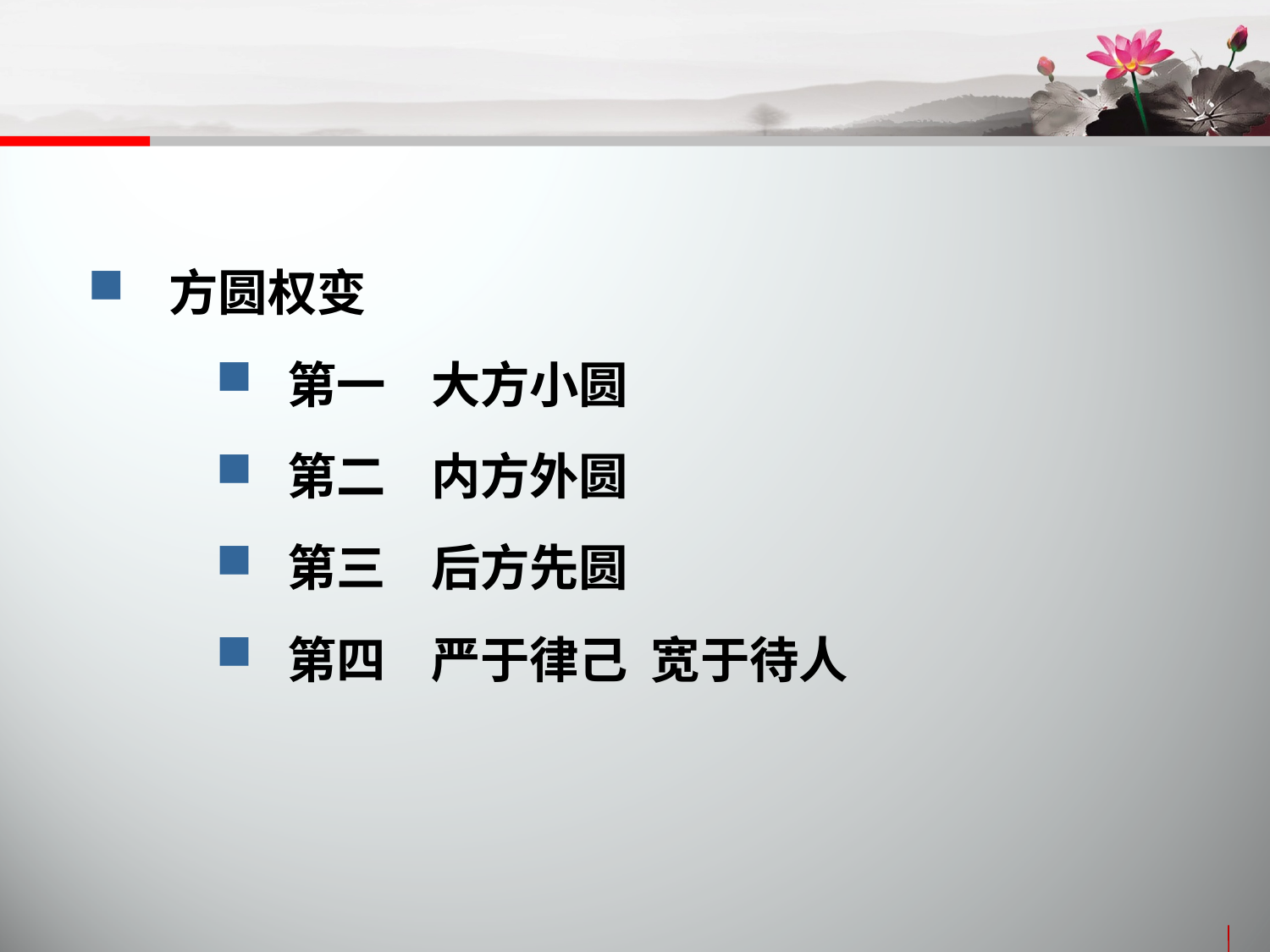

方圆权变
  第一    大方小圆
  第二    内方外圆
  第三    后方先圆
  第四    严于律己  宽于待人